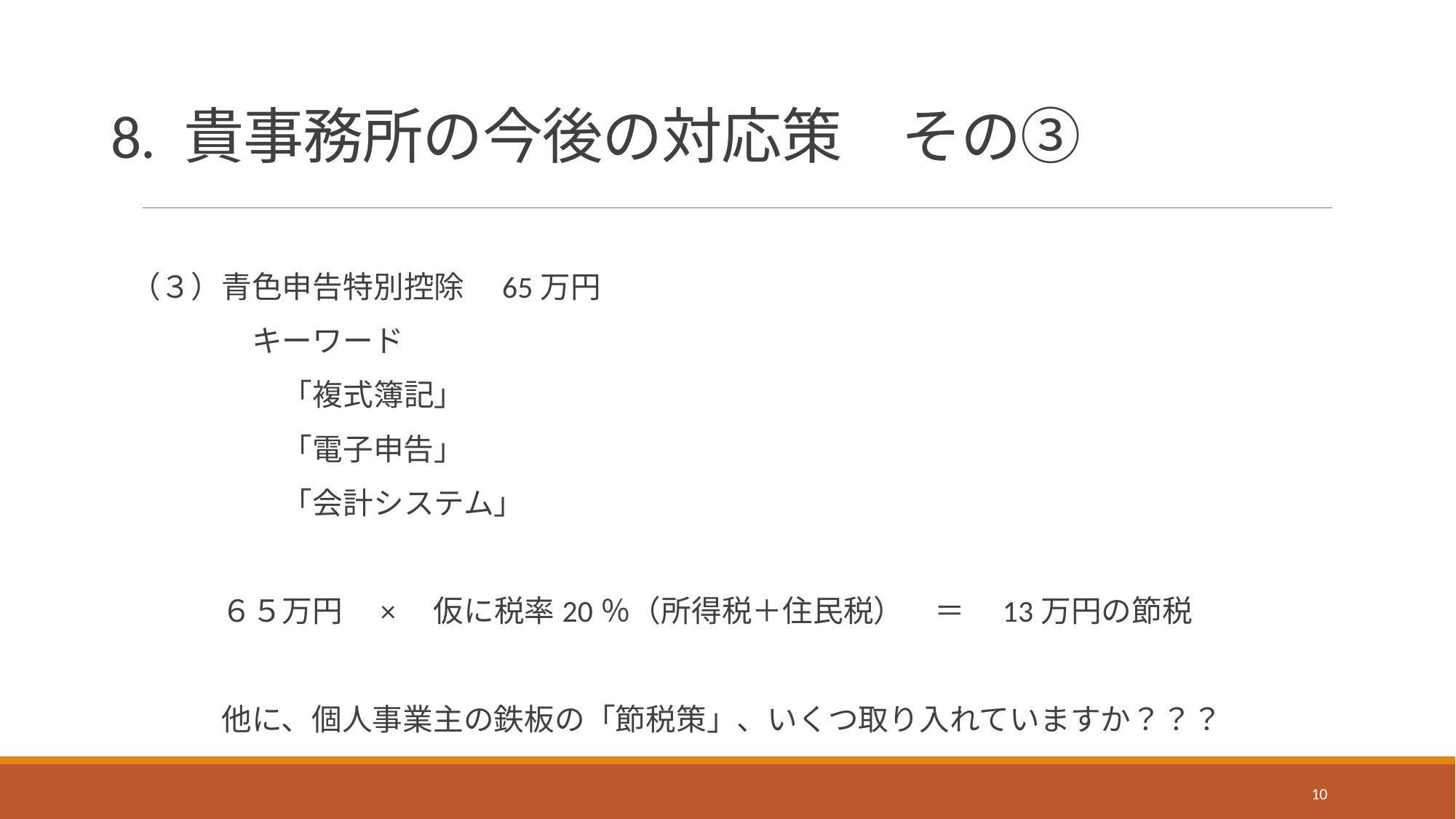

# 8. 貴事務所の今後の対応策　その③

　（３）青色申告特別控除　65万円
　　　　　キーワード
　　　　　　「複式簿記」
　　　　　　「電子申告」
　　　　　　「会計システム」

　　　　６５万円　×　仮に税率20％（所得税＋住民税）　＝　13万円の節税

　　　　他に、個人事業主の鉄板の「節税策」、いくつ取り入れていますか？？？

10